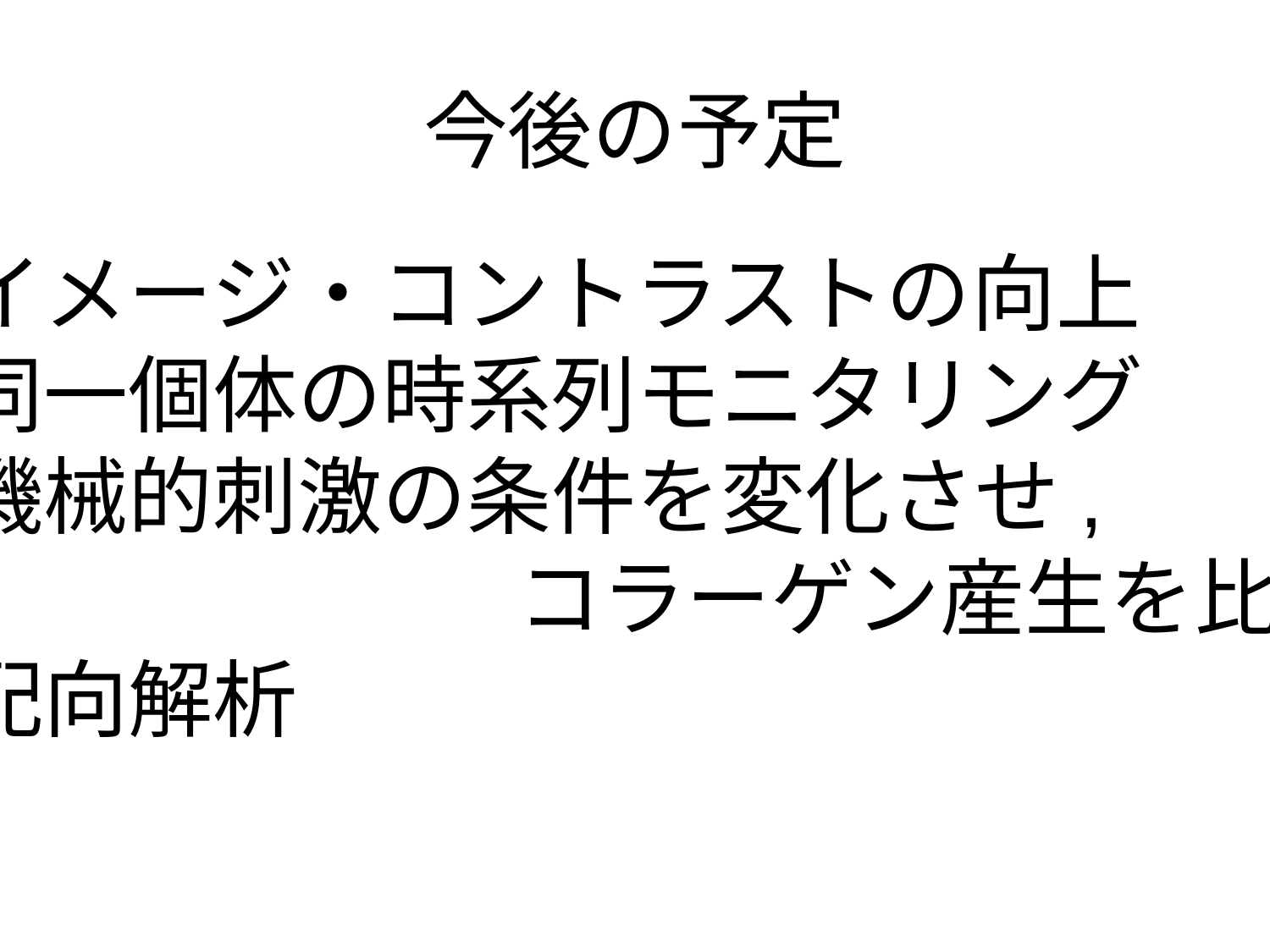

# 今後の予定
イメージ・コントラストの向上
同一個体の時系列モニタリング
機械的刺激の条件を変化させ,
		                 コラーゲン産生を比較
配向解析